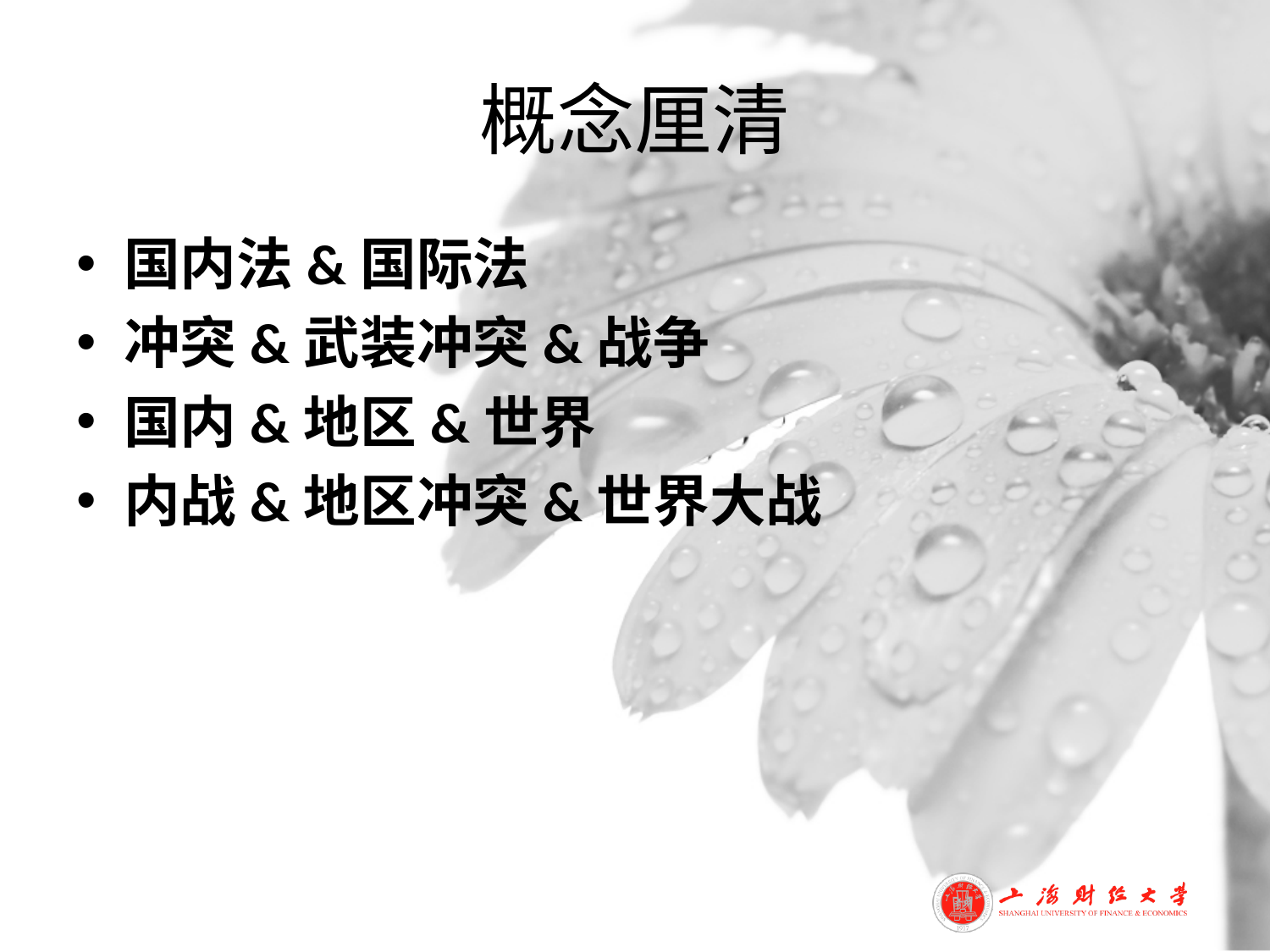

# 概念厘清
国内法&国际法
冲突&武装冲突&战争
国内&地区&世界
内战&地区冲突&世界大战